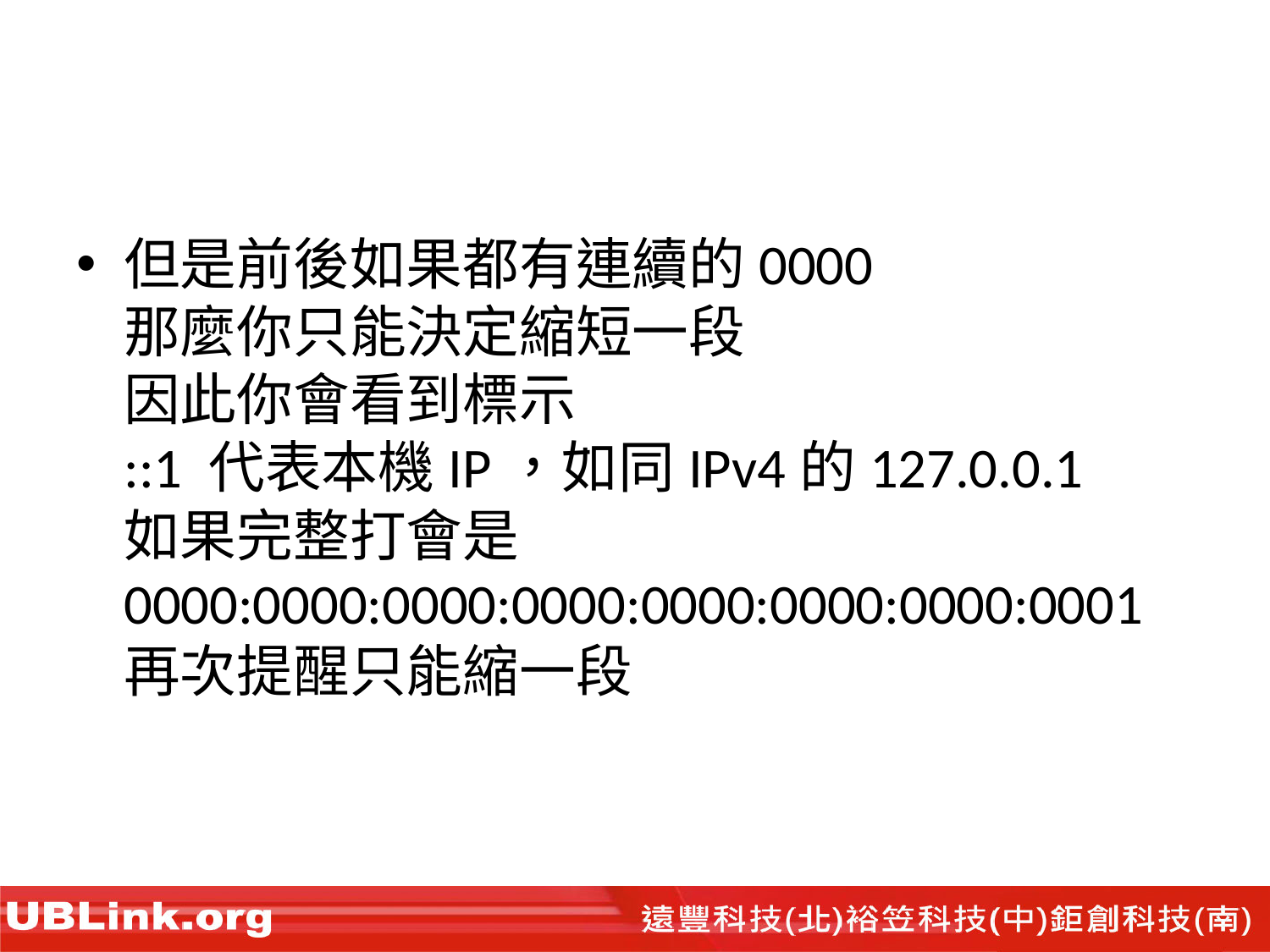

#
但是前後如果都有連續的0000
那麼你只能決定縮短一段
因此你會看到標示
::1 代表本機IP，如同IPv4的127.0.0.1
如果完整打會是
0000:0000:0000:0000:0000:0000:0000:0001
再次提醒只能縮一段